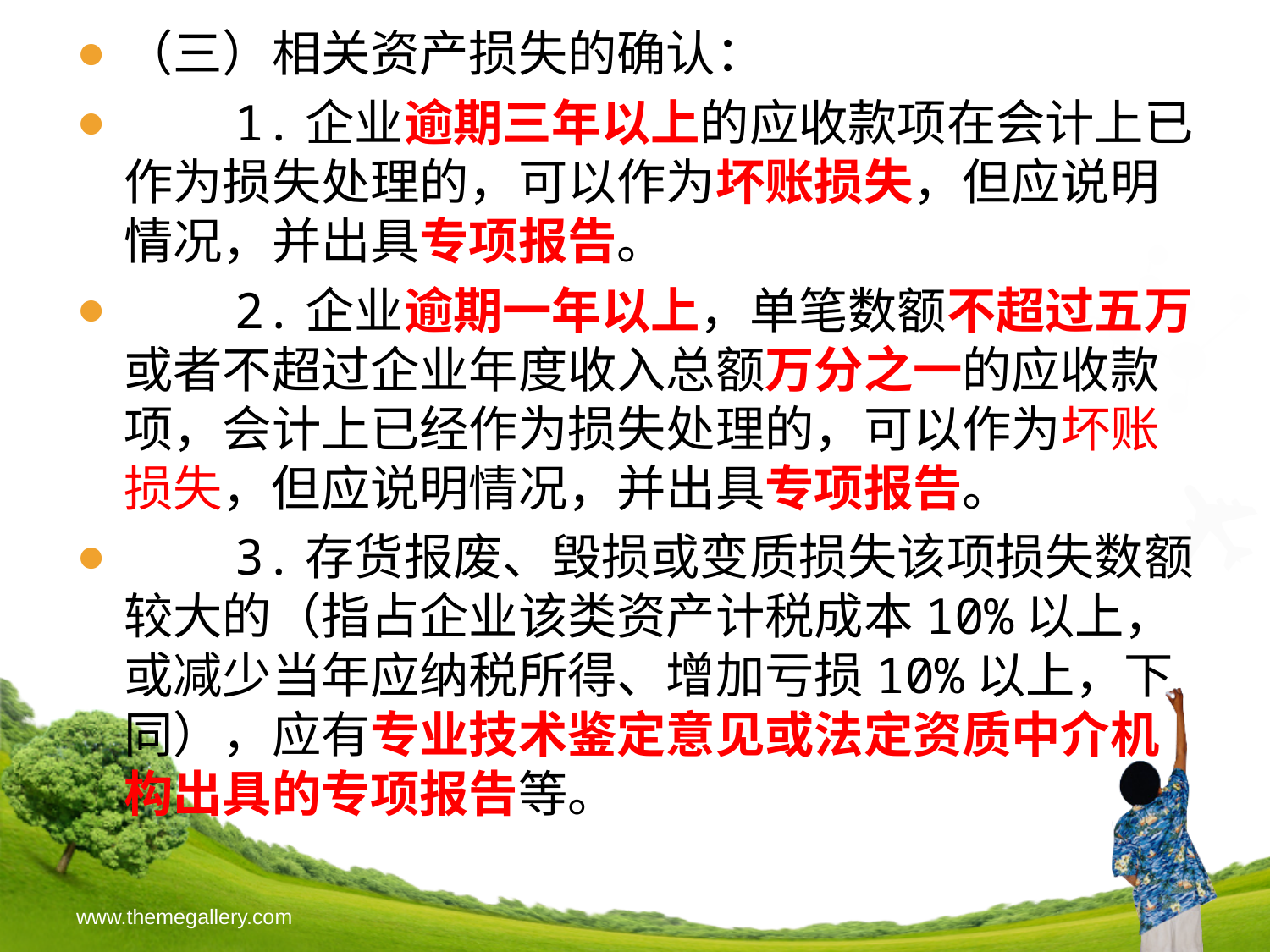

（三）相关资产损失的确认：
　　1.企业逾期三年以上的应收款项在会计上已作为损失处理的，可以作为坏账损失，但应说明情况，并出具专项报告。
　　2.企业逾期一年以上，单笔数额不超过五万或者不超过企业年度收入总额万分之一的应收款项，会计上已经作为损失处理的，可以作为坏账损失，但应说明情况，并出具专项报告。
　　3.存货报废、毁损或变质损失该项损失数额较大的（指占企业该类资产计税成本10%以上，或减少当年应纳税所得、增加亏损10%以上，下同），应有专业技术鉴定意见或法定资质中介机构出具的专项报告等。

www.themegallery.com